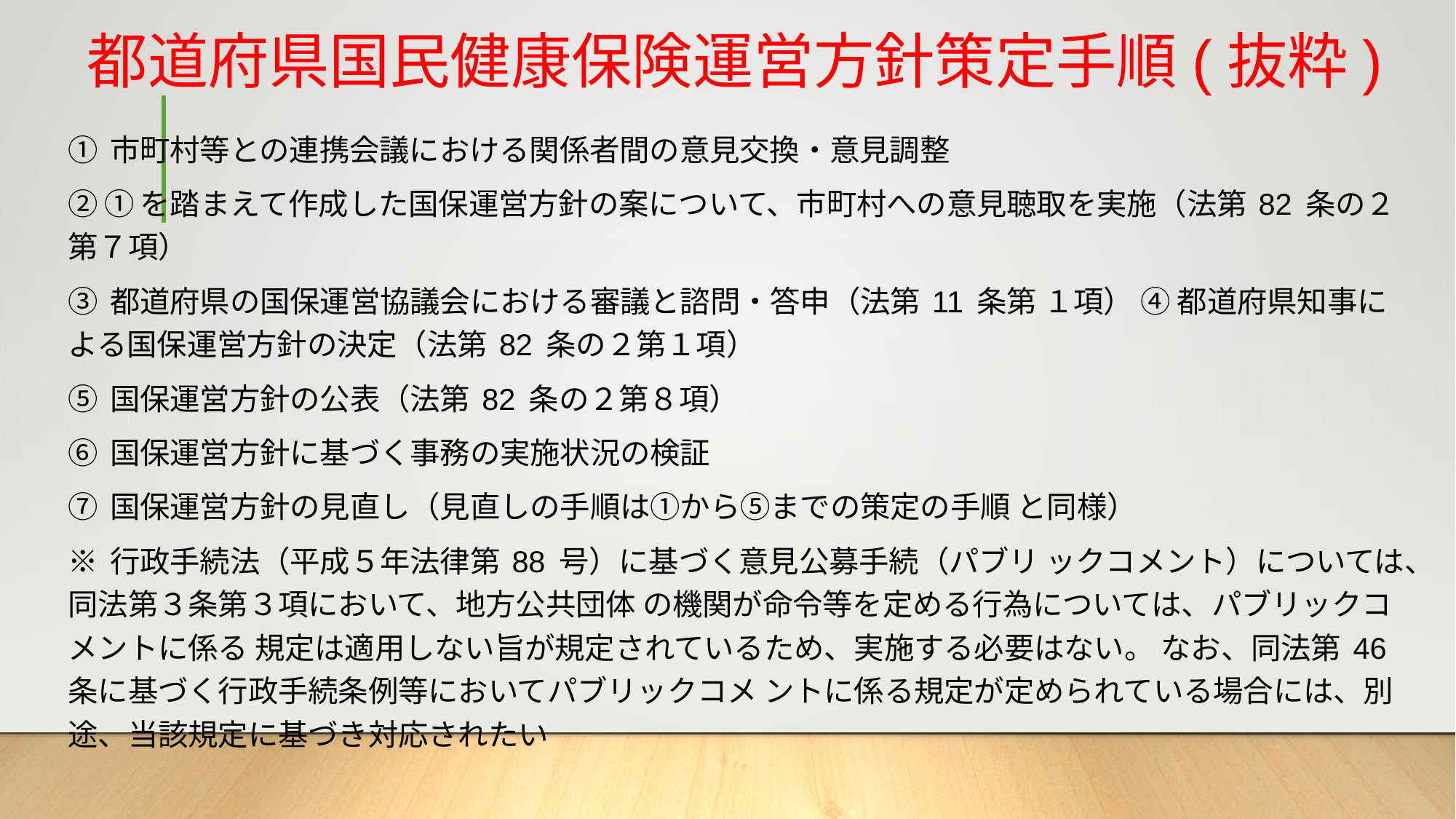

# 都道府県国民健康保険運営方針策定手順(抜粋)
① 市町村等との連携会議における関係者間の意見交換・意見調整
② ①を踏まえて作成した国保運営方針の案について、市町村への意見聴取を実施（法第 82 条の２第７項）
③ 都道府県の国保運営協議会における審議と諮問・答申（法第 11 条第 １項） ④ 都道府県知事による国保運営方針の決定（法第 82 条の２第１項）
⑤ 国保運営方針の公表（法第 82 条の２第８項）
⑥ 国保運営方針に基づく事務の実施状況の検証
⑦ 国保運営方針の見直し（見直しの手順は①から⑤までの策定の手順 と同様）
※ 行政手続法（平成５年法律第 88 号）に基づく意見公募手続（パブリ ックコメント）については、同法第３条第３項において、地方公共団体 の機関が命令等を定める行為については、パブリックコメントに係る 規定は適用しない旨が規定されているため、実施する必要はない。 なお、同法第 46 条に基づく行政手続条例等においてパブリックコメ ントに係る規定が定められている場合には、別途、当該規定に基づき対応されたい